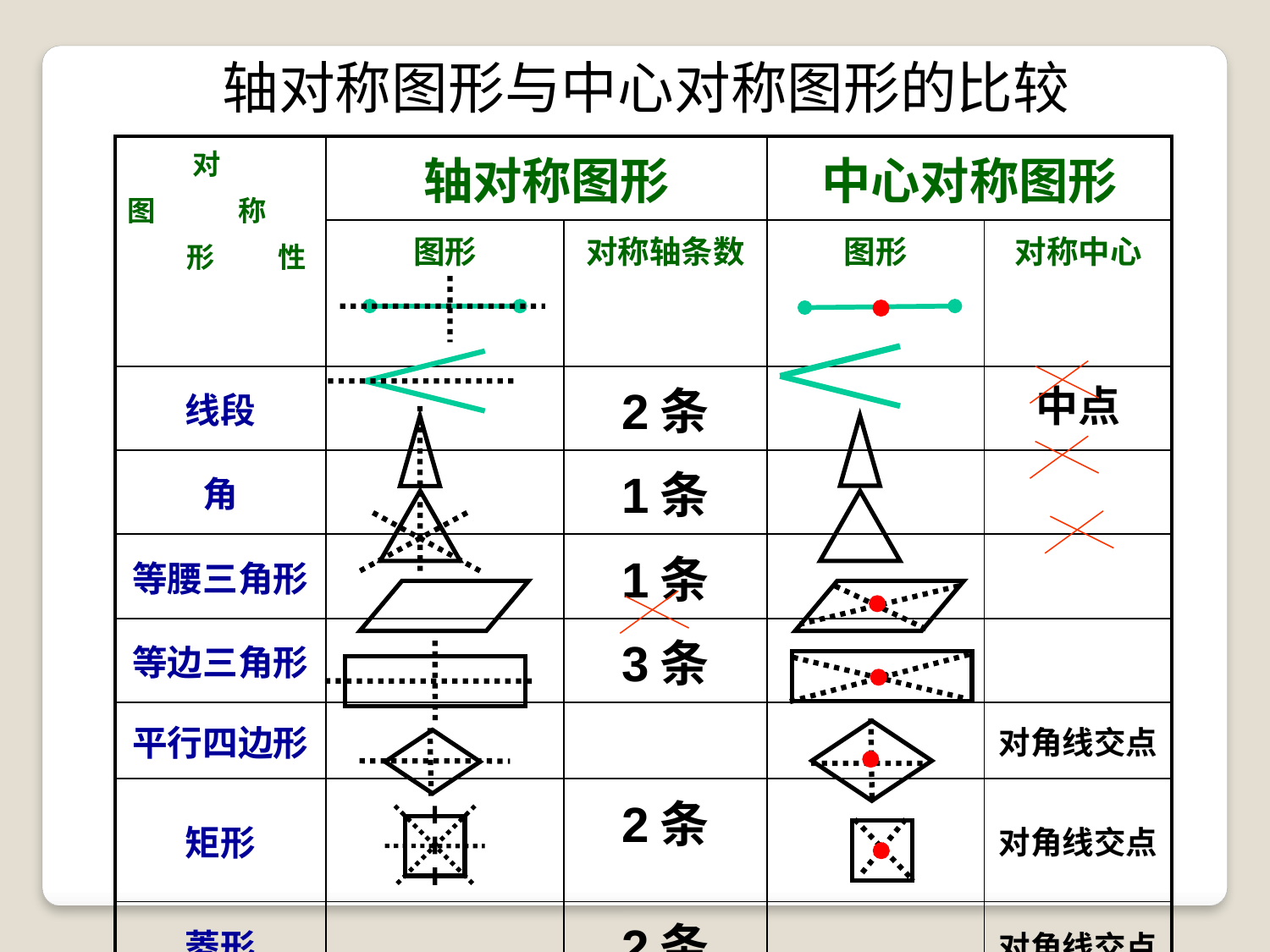

轴对称图形与中心对称图形的比较
| 对 图 称 形 性 | 轴对称图形 |  | 中心对称图形 |  |
| --- | --- | --- | --- | --- |
|  | 图形 | 对称轴条数 | 图形 | 对称中心 |
| 线段 |  | 2条 |  | 中点 |
| 角 |  | 1条 |  |  |
| 等腰三角形 |  | 1条 |  |  |
| 等边三角形 |  | 3条 |  |  |
| 平行四边形 |  |  |  | 对角线交点 |
| 矩形 |  | 2条 |  | 对角线交点 |
| 菱形 |  | 2条 |  | 对角线交点 |
| 正方形 |  | 4条 |  | 对角线交点 |